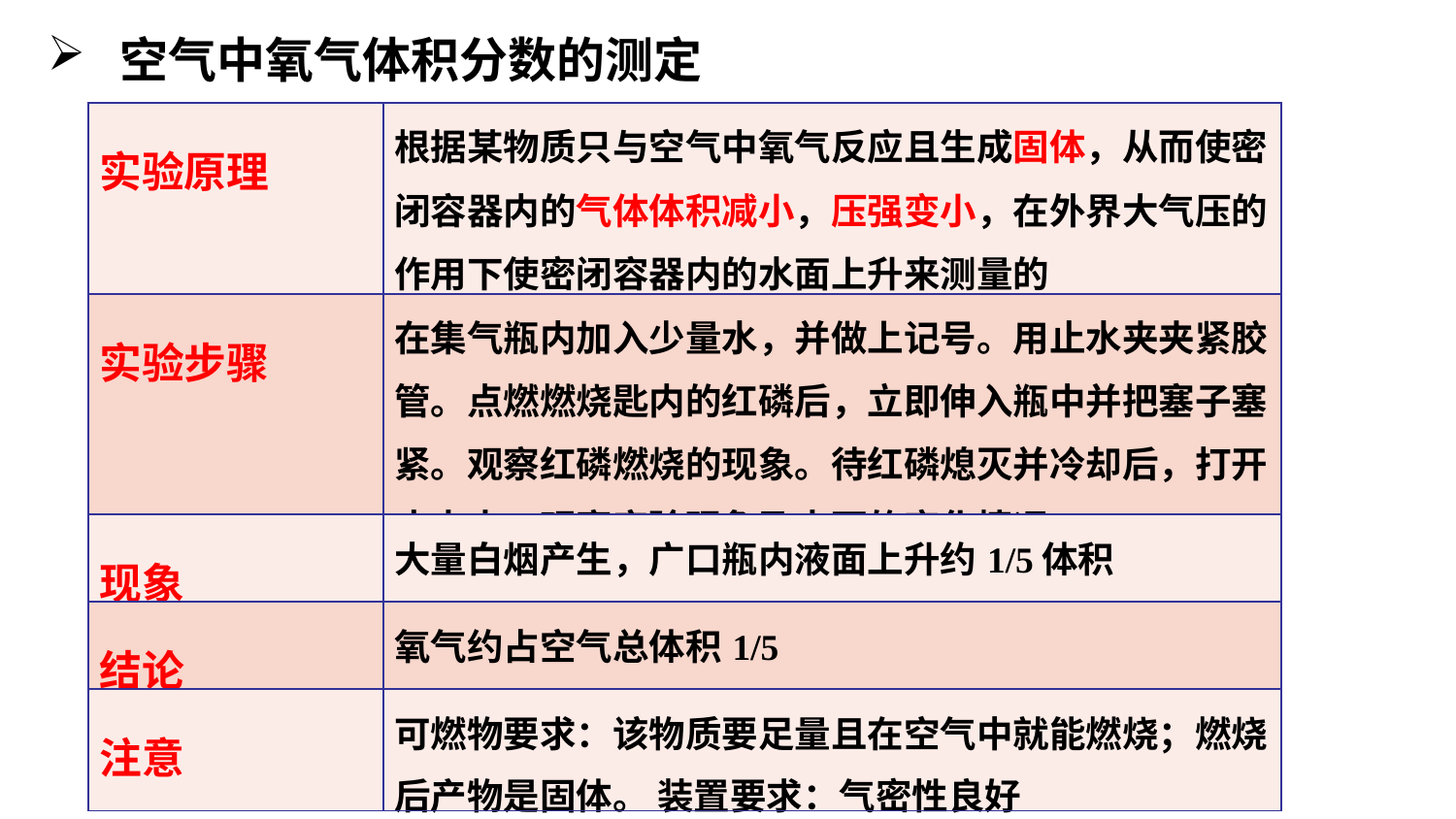

空气中氧气体积分数的测定
| 实验原理 | 根据某物质只与空气中氧气反应且生成固体，从而使密闭容器内的气体体积减小，压强变小，在外界大气压的作用下使密闭容器内的水面上升来测量的 |
| --- | --- |
| 实验步骤 | 在集气瓶内加入少量水，并做上记号。用止水夹夹紧胶管。点燃燃烧匙内的红磷后，立即伸入瓶中并把塞子塞紧。观察红磷燃烧的现象。待红磷熄灭并冷却后，打开止水夹，观察实验现象及水面的变化情况 |
| 现象 | 大量白烟产生，广口瓶内液面上升约1/5体积 |
| 结论 | 氧气约占空气总体积1/5 |
| 注意 | 可燃物要求：该物质要足量且在空气中就能燃烧；燃烧后产物是固体。 装置要求：气密性良好 |